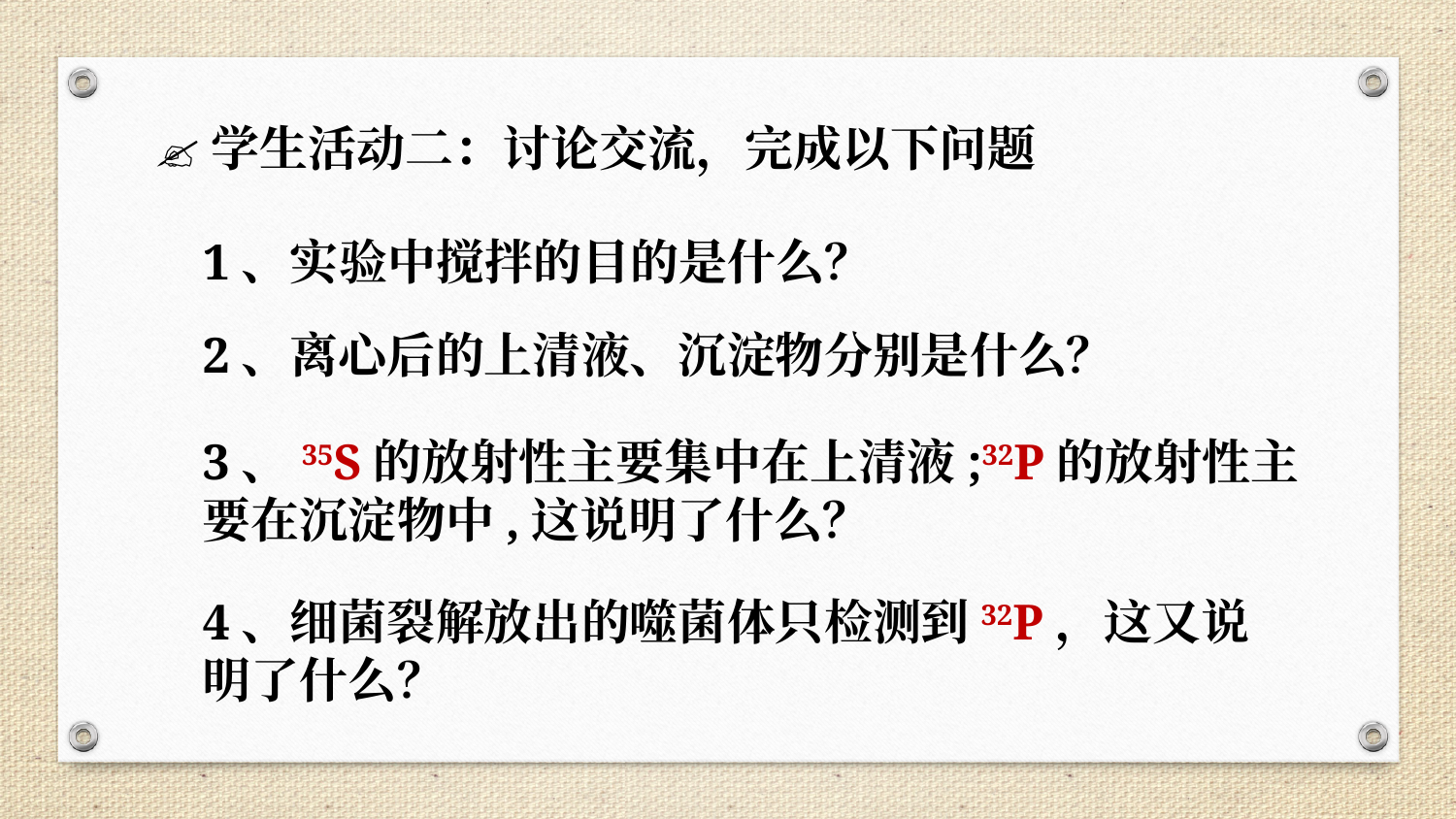

✍学生活动二：讨论交流，完成以下问题
1、实验中搅拌的目的是什么？
2、离心后的上清液、沉淀物分别是什么？
3、35S的放射性主要集中在上清液;32P的放射性主要在沉淀物中,这说明了什么？
4、细菌裂解放出的噬菌体只检测到32P，这又说明了什么？